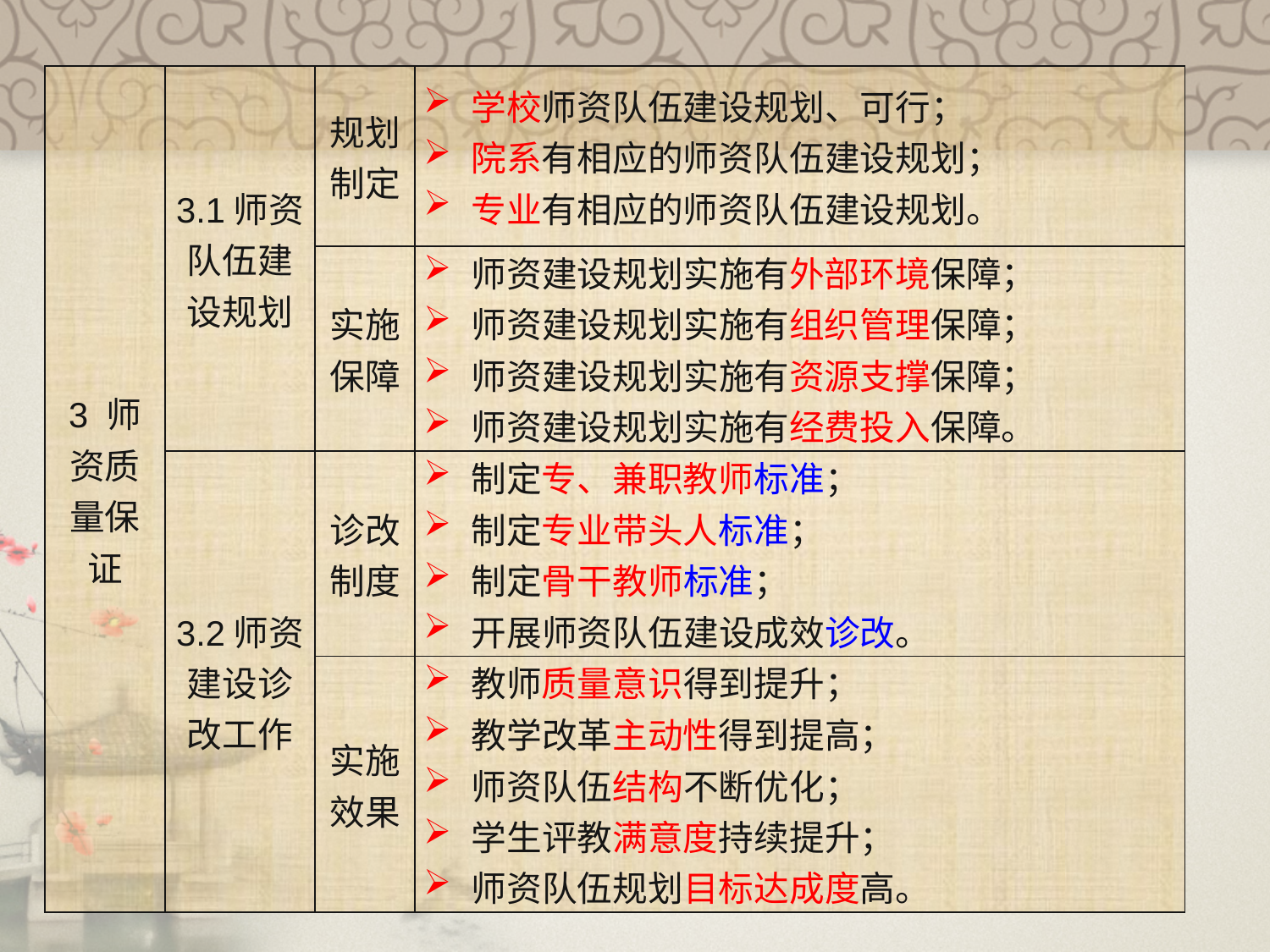

| 3 师资质量保证 | 3.1师资队伍建设规划 | 规划制定 | 学校师资队伍建设规划、可行； 院系有相应的师资队伍建设规划； 专业有相应的师资队伍建设规划。 |
| --- | --- | --- | --- |
|  |  | 实施保障 | 师资建设规划实施有外部环境保障； 师资建设规划实施有组织管理保障； 师资建设规划实施有资源支撑保障； 师资建设规划实施有经费投入保障。 |
|  | 3.2师资建设诊改工作 | 诊改制度 | 制定专、兼职教师标准； 制定专业带头人标准； 制定骨干教师标准； 开展师资队伍建设成效诊改。 |
|  |  | 实施效果 | 教师质量意识得到提升； 教学改革主动性得到提高； 师资队伍结构不断优化； 学生评教满意度持续提升； 师资队伍规划目标达成度高。 |